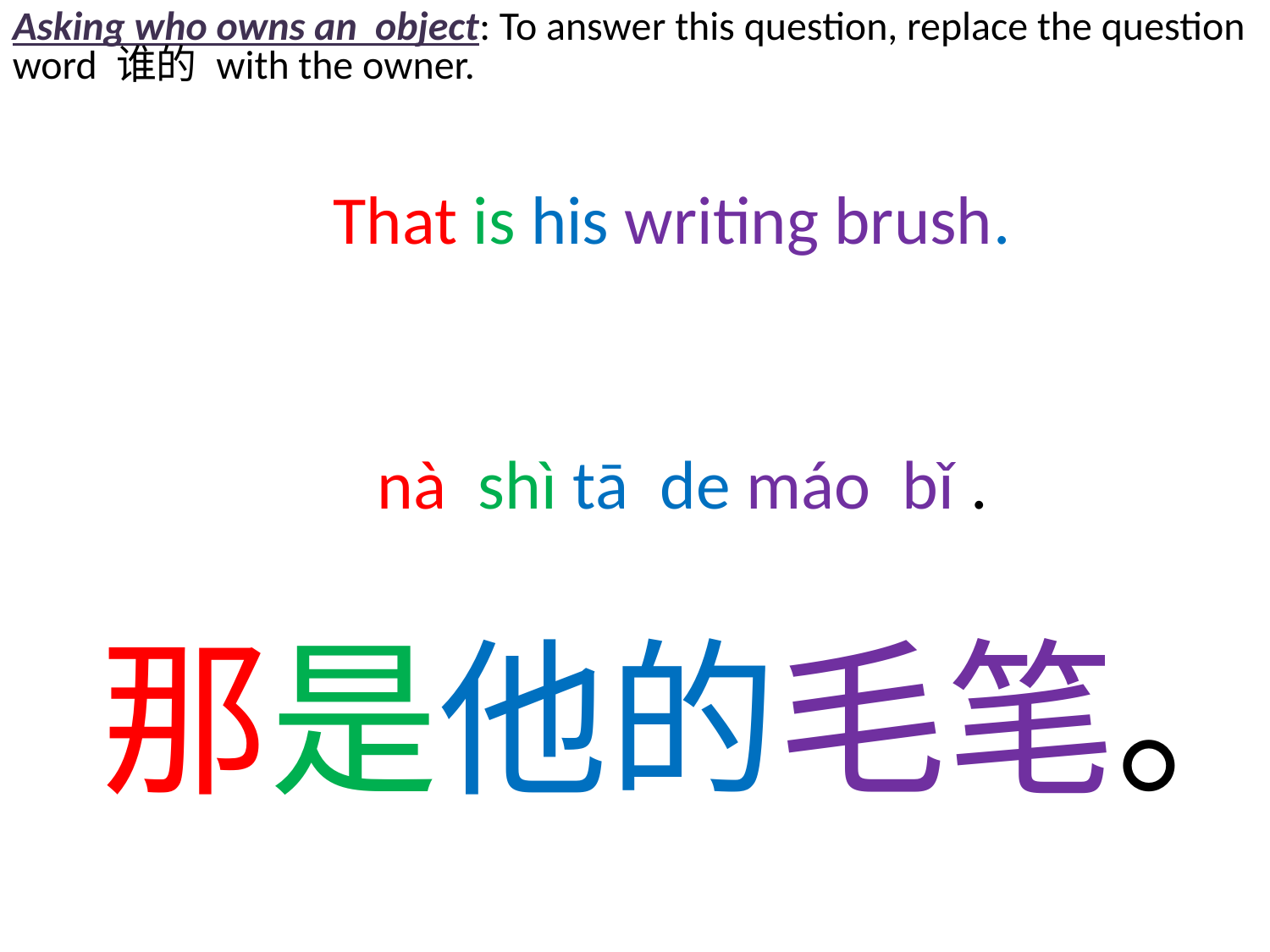

Asking who owns an  object: To answer this question, replace the question word 谁的 with the owner.
That is his writing brush.
nà  shì tā  de máo  bǐ .
那是他的毛笔。